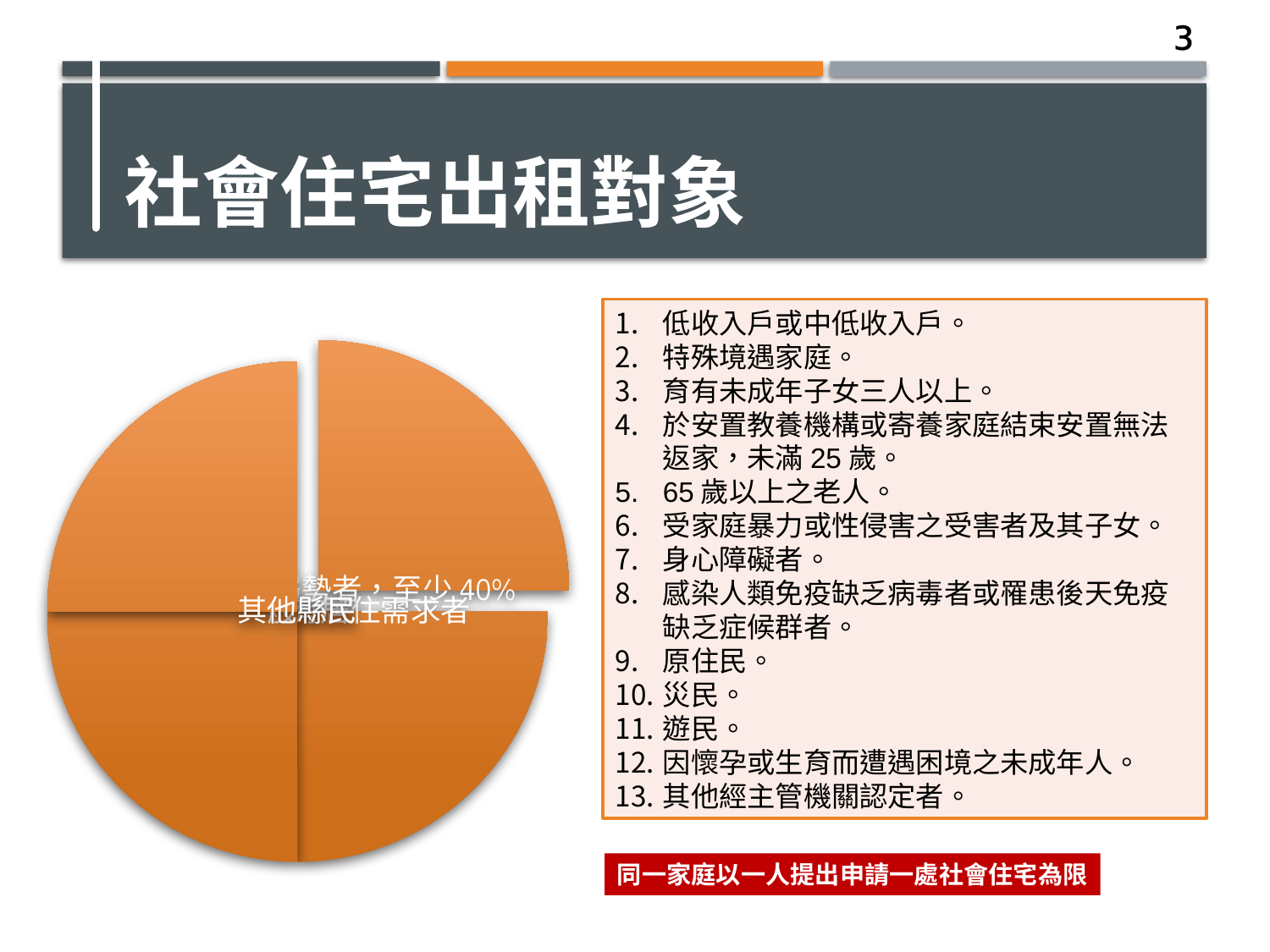

3
社會住宅出租對象

低收入戶或中低收入戶。
特殊境遇家庭。
育有未成年子女三人以上。
於安置教養機構或寄養家庭結束安置無法返家，未滿25歲。
65歲以上之老人。
受家庭暴力或性侵害之受害者及其子女。
身心障礙者。
感染人類免疫缺乏病毒者或罹患後天免疫缺乏症候群者。
原住民。
災民。
遊民。
因懷孕或生育而遭遇困境之未成年人。
其他經主管機關認定者。
經濟或社會弱勢者，至少40%
非設籍就學、就業有居住需求者
一般縣民
其他縣民
同一家庭以一人提出申請一處社會住宅為限